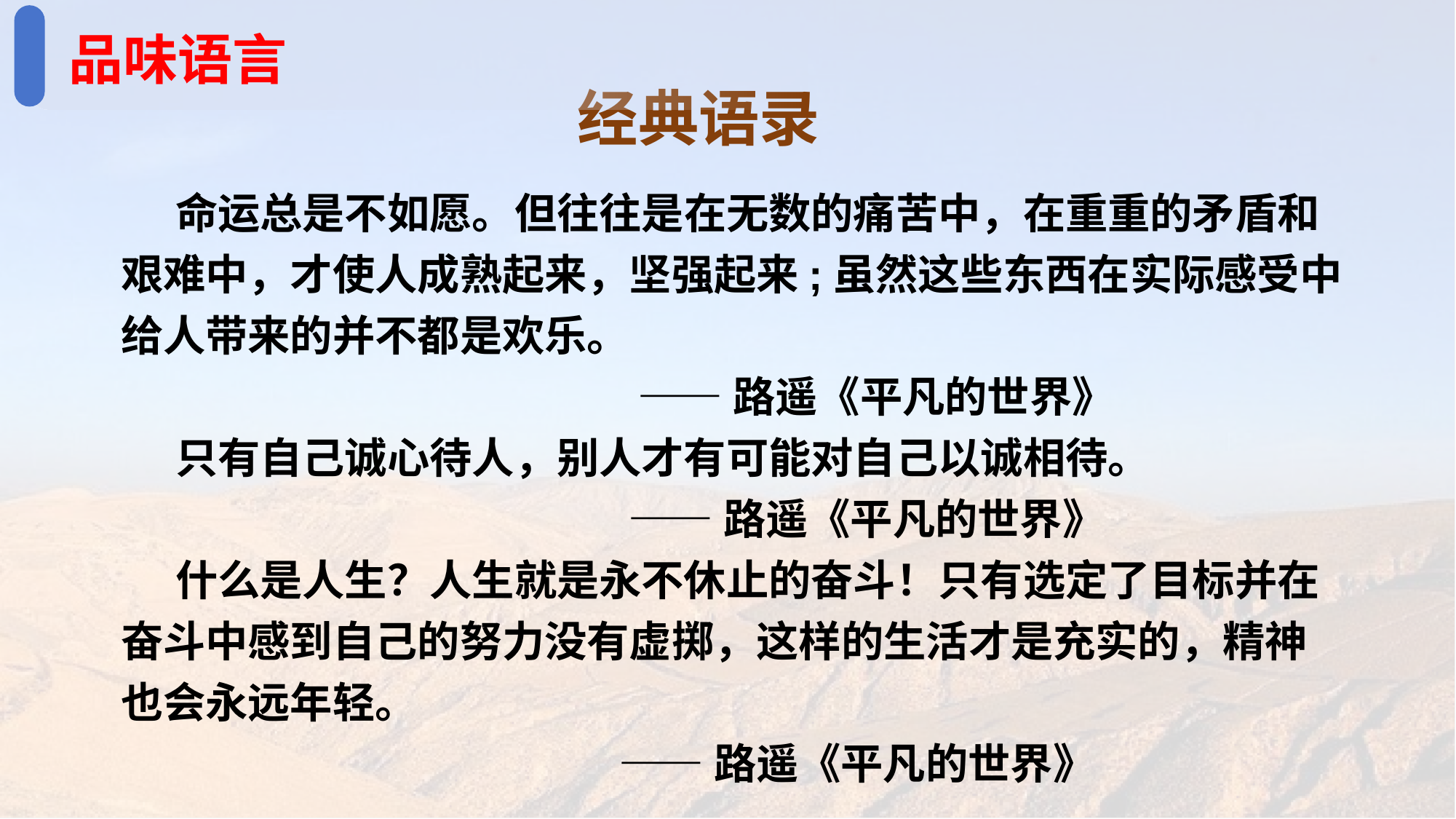

品味语言
经典语录
命运总是不如愿。但往往是在无数的痛苦中，在重重的矛盾和艰难中，才使人成熟起来，坚强起来;虽然这些东西在实际感受中给人带来的并不都是欢乐。
                                                ——路遥《平凡的世界》
只有自己诚心待人，别人才有可能对自己以诚相待。
                                               ——路遥《平凡的世界》
什么是人生？人生就是永不休止的奋斗！只有选定了目标并在奋斗中感到自己的努力没有虚掷，这样的生活才是充实的，精神也会永远年轻。
                                              ——路遥《平凡的世界》